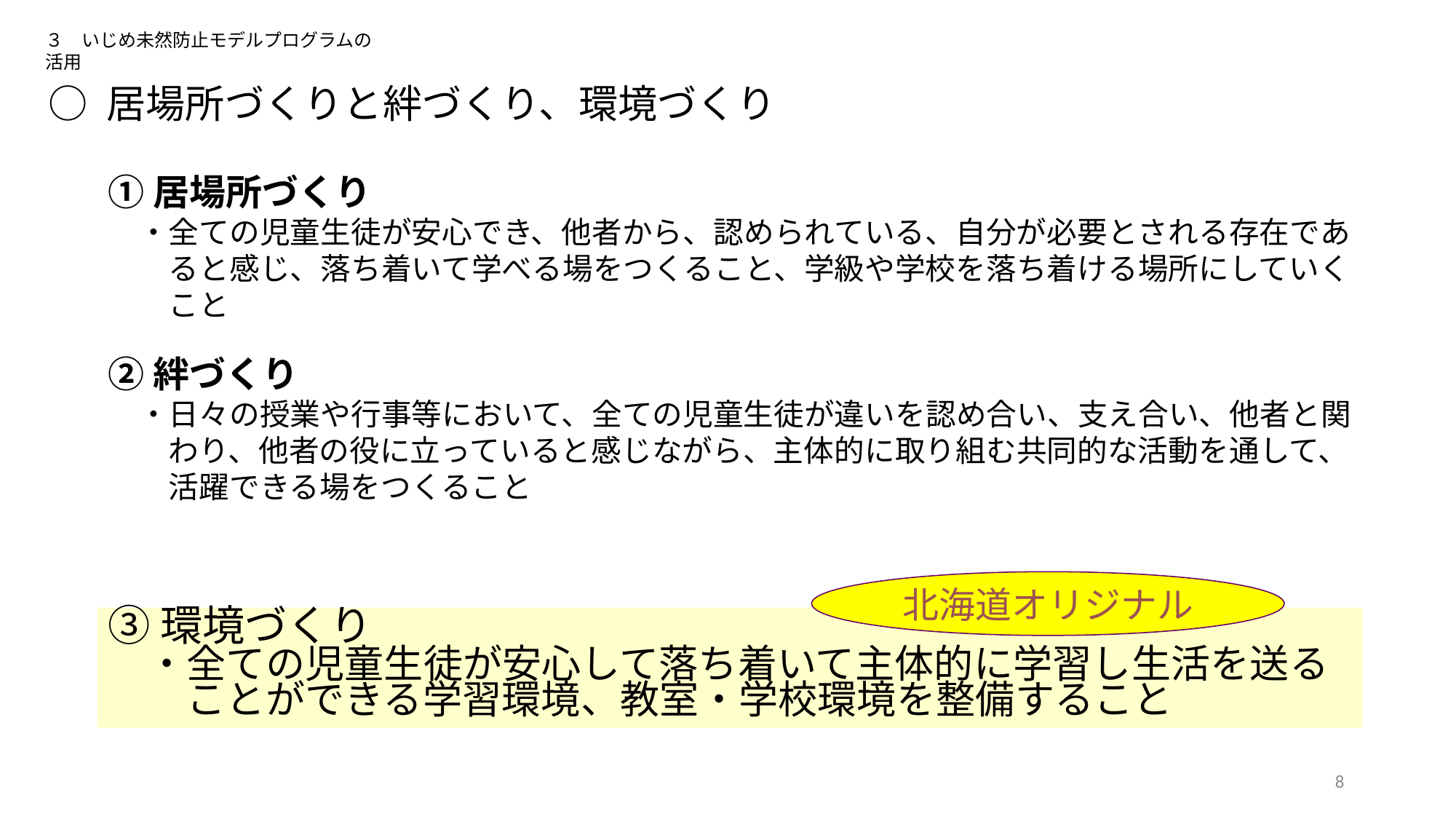

３　いじめ未然防止モデルプログラムの活用
○ 居場所づくりと絆づくり、環境づくり
①居場所づくり
　・全ての児童生徒が安心でき、他者から、認められている、自分が必要とされる存在であ
　　ると感じ、落ち着いて学べる場をつくること、学級や学校を落ち着ける場所にしていく
　　こと

②絆づくり
　・日々の授業や行事等において、全ての児童生徒が違いを認め合い、支え合い、他者と関
　　わり、他者の役に立っていると感じながら、主体的に取り組む共同的な活動を通して、
　　活躍できる場をつくること

北海道オリジナル
③環境づくり
　・全ての児童生徒が安心して落ち着いて主体的に学習し生活を送る
　　ことができる学習環境、教室・学校環境を整備すること
8